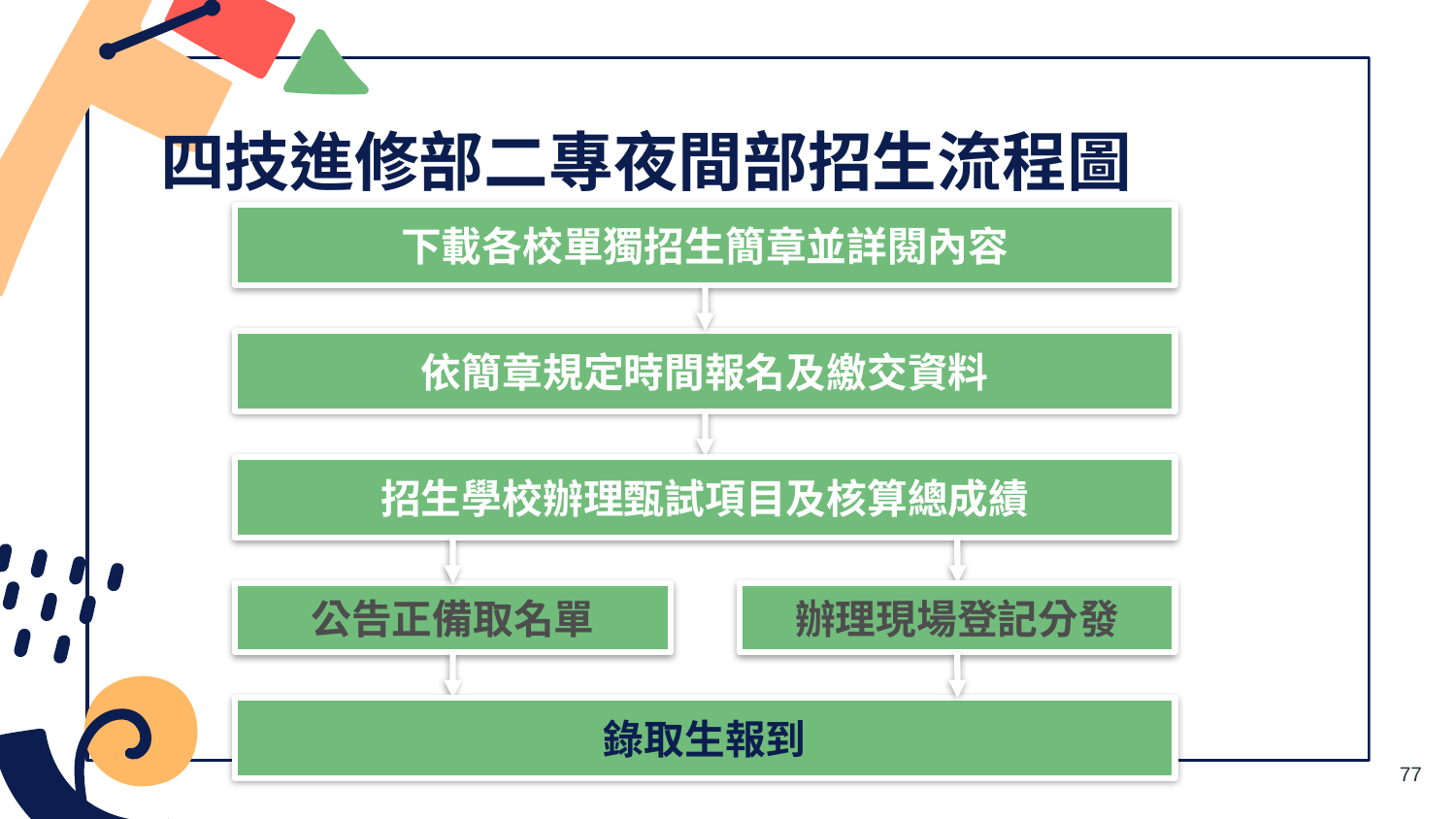

四技進修部二專夜間部招生流程圖

下載各校單獨招生簡章並詳閱內容

依簡章規定時間報名及繳交資料

招生學校辦理甄試項目及核算總成績

公告正備取名單
辦理現場登記分發

錄取生報到
77